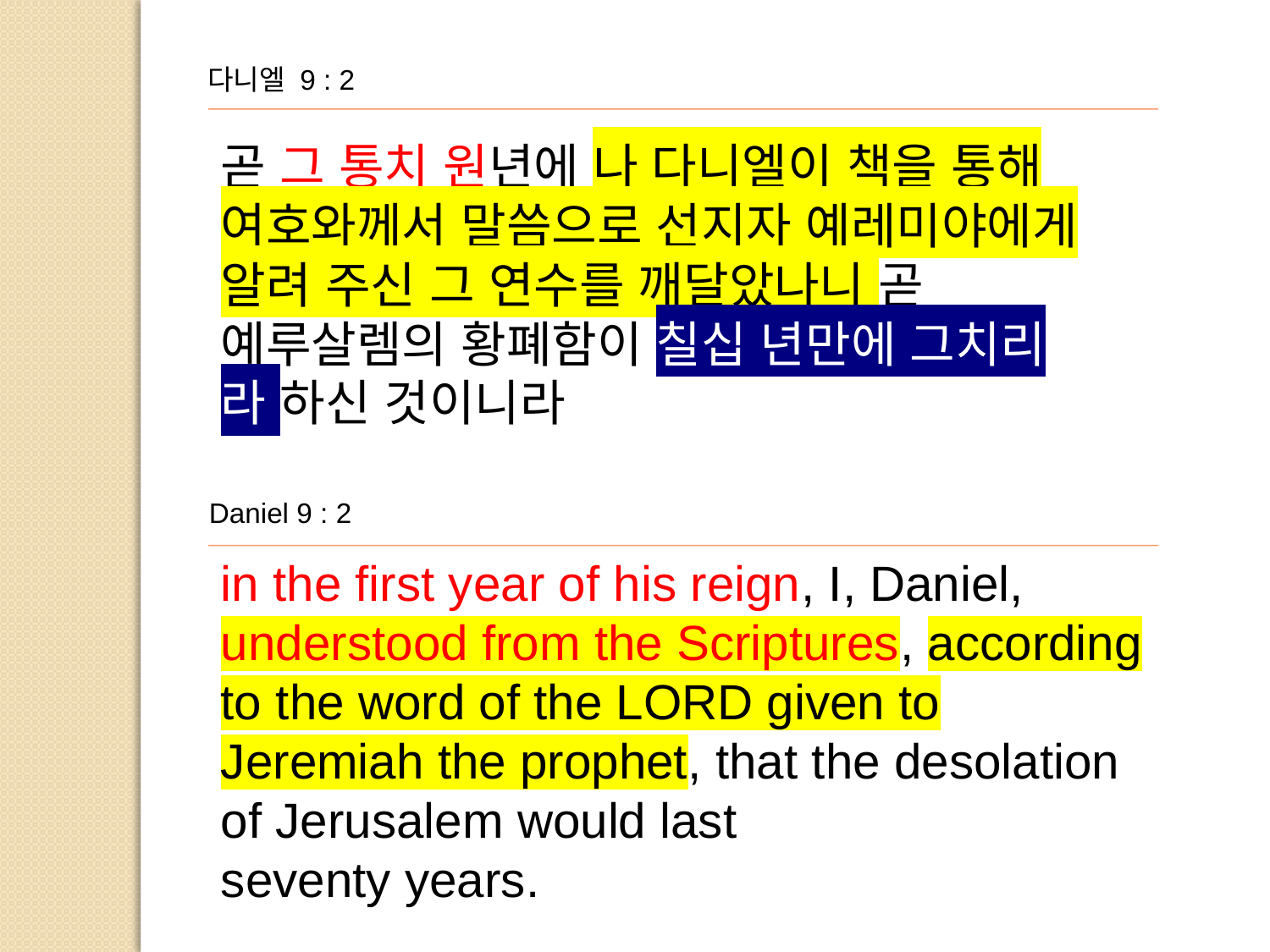

다니엘 9 : 2

곧 그 통치 원년에 나 다니엘이 책을 통해 여호와께서 말씀으로 선지자 예레미야에게 알려 주신 그 연수를 깨달았나니 곧 예루살렘의 황폐함이 칠십 년만에 그치리
라 하신 것이니라
Daniel 9 : 2

in the first year of his reign, I, Daniel, understood from the Scriptures, according to the word of the LORD given to Jeremiah the prophet, that the desolation of Jerusalem would last
seventy years.